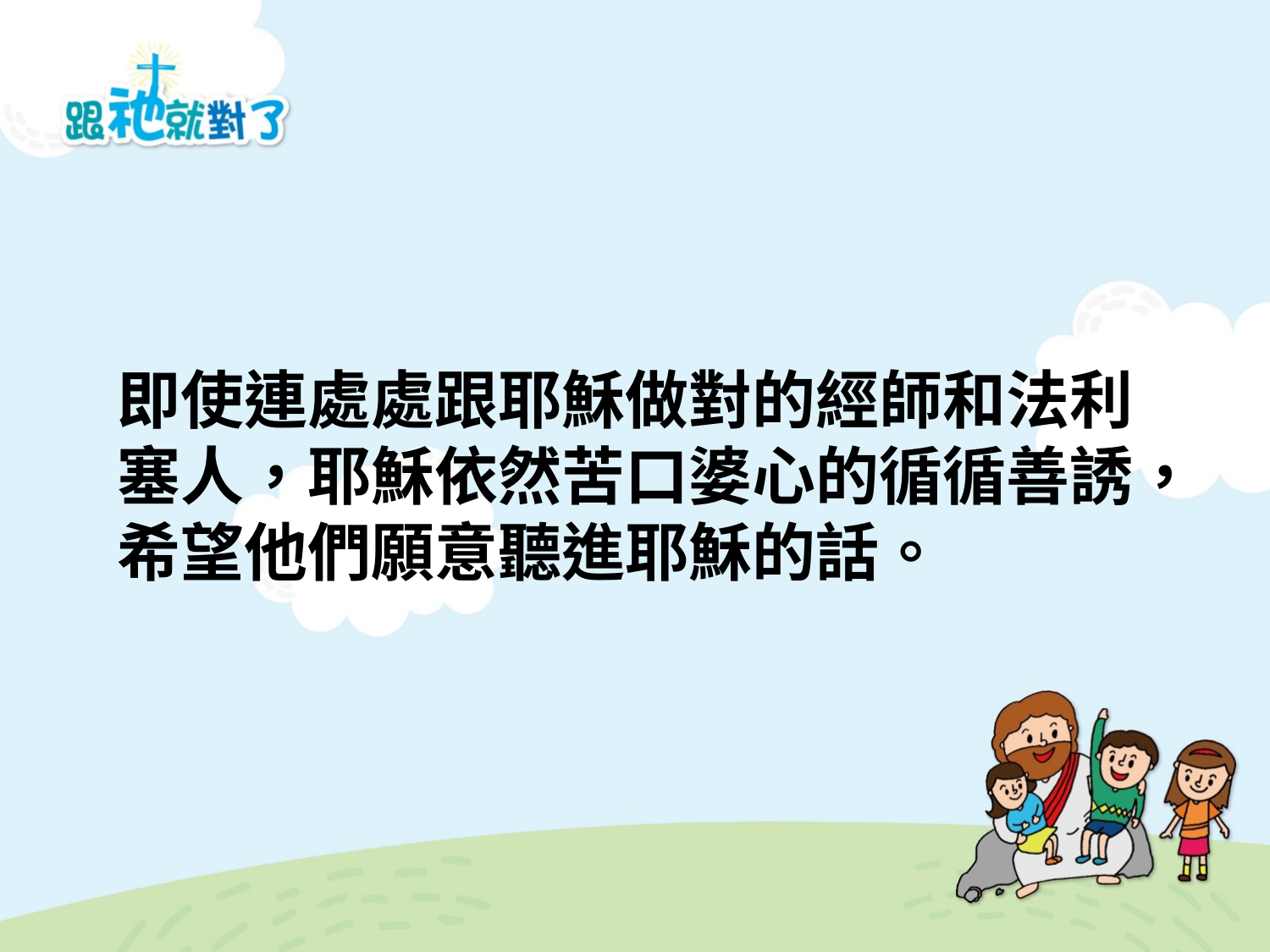

即使連處處跟耶穌做對的經師和法利塞人，耶穌依然苦口婆心的循循善誘，希望他們願意聽進耶穌的話。